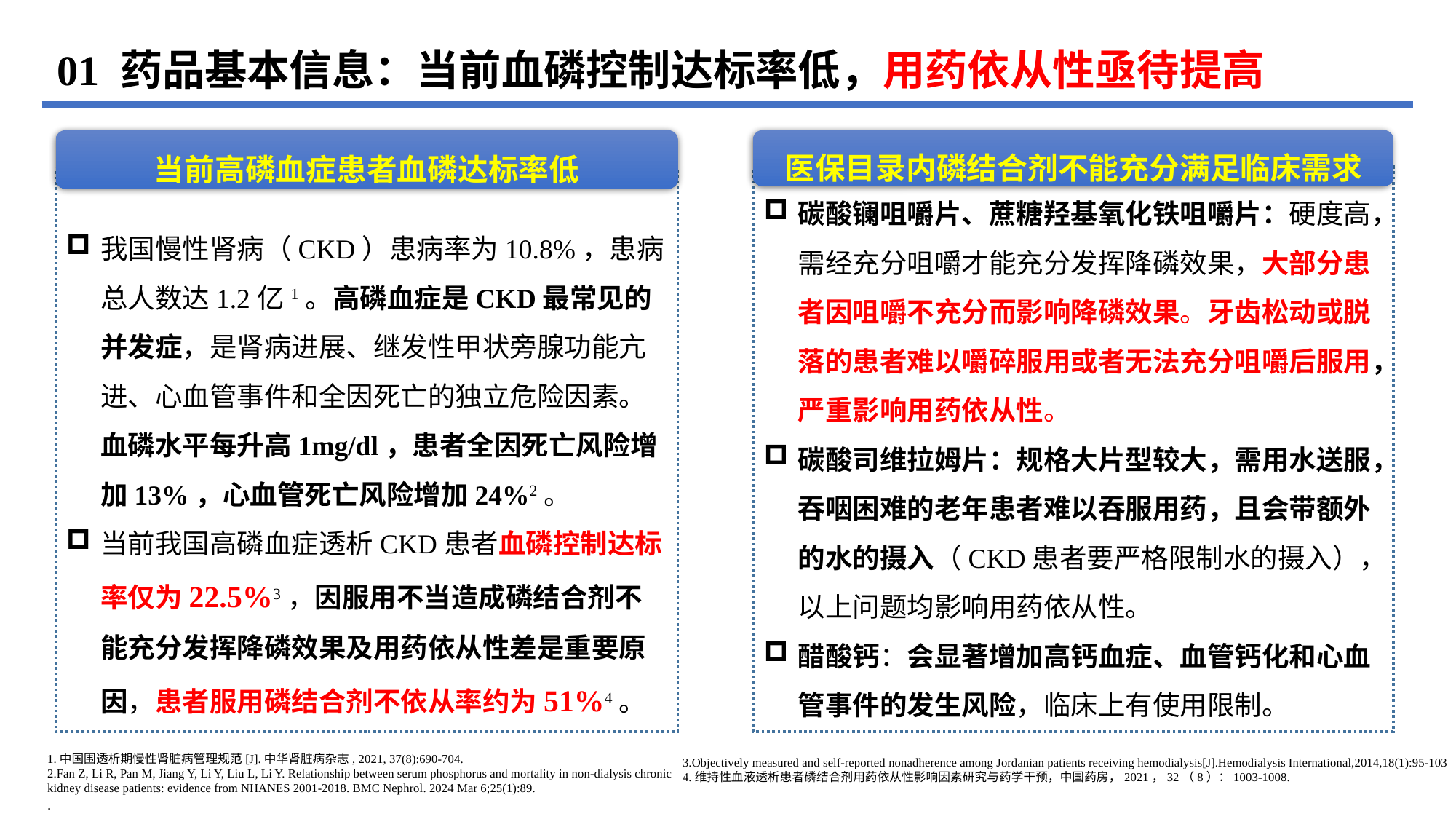

01 药品基本信息：当前血磷控制达标率低，用药依从性亟待提高
当前高磷血症患者血磷达标率低

我国慢性肾病（CKD）患病率为10.8%，患病总人数达1.2亿1。高磷血症是CKD最常见的并发症，是肾病进展、继发性甲状旁腺功能亢进、心血管事件和全因死亡的独立危险因素。血磷水平每升高1mg/dl，患者全因死亡风险增加13%，心血管死亡风险增加24%2。
当前我国高磷血症透析CKD患者血磷控制达标率仅为22.5%3，因服用不当造成磷结合剂不能充分发挥降磷效果及用药依从性差是重要原因，患者服用磷结合剂不依从率约为51%4。
医保目录内磷结合剂不能充分满足临床需求

碳酸镧咀嚼片、蔗糖羟基氧化铁咀嚼片：硬度高，需经充分咀嚼才能充分发挥降磷效果，大部分患者因咀嚼不充分而影响降磷效果。牙齿松动或脱落的患者难以嚼碎服用或者无法充分咀嚼后服用，严重影响用药依从性。
碳酸司维拉姆片：规格大片型较大，需用水送服，吞咽困难的老年患者难以吞服用药，且会带额外的水的摄入（CKD患者要严格限制水的摄入），以上问题均影响用药依从性。
醋酸钙：会显著增加高钙血症、血管钙化和心血管事件的发生风险，临床上有使用限制。
1.中国围透析期慢性肾脏病管理规范[J].中华肾脏病杂志, 2021, 37(8):690-704.
2.Fan Z, Li R, Pan M, Jiang Y, Li Y, Liu L, Li Y. Relationship between serum phosphorus and mortality in non-dialysis chronic kidney disease patients: evidence from NHANES 2001-2018. BMC Nephrol. 2024 Mar 6;25(1):89.
.
3.Objectively measured and self-reported nonadherence among Jordanian patients receiving hemodialysis[J].Hemodialysis International,2014,18(1):95-103
4.维持性血液透析患者磷结合剂用药依从性影响因素研究与药学干预，中国药房，2021，32（8）：1003-1008.